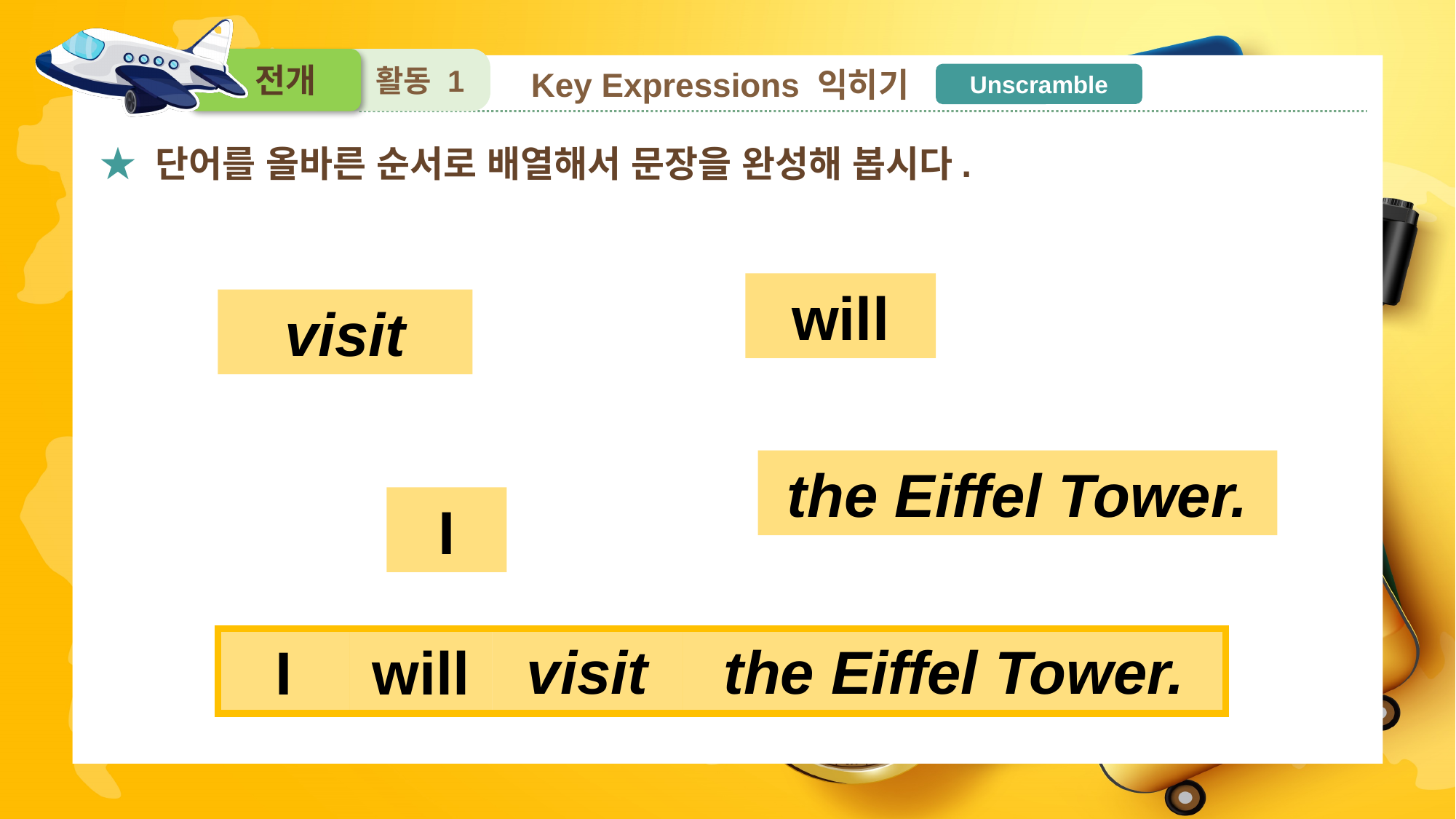

활동 1
Key Expressions 익히기
Unscramble
★ 단어를 올바른 순서로 배열해서 문장을 완성해 봅시다.
will
visit
the Eiffel Tower.
I
visit
the Eiffel Tower.

will
I